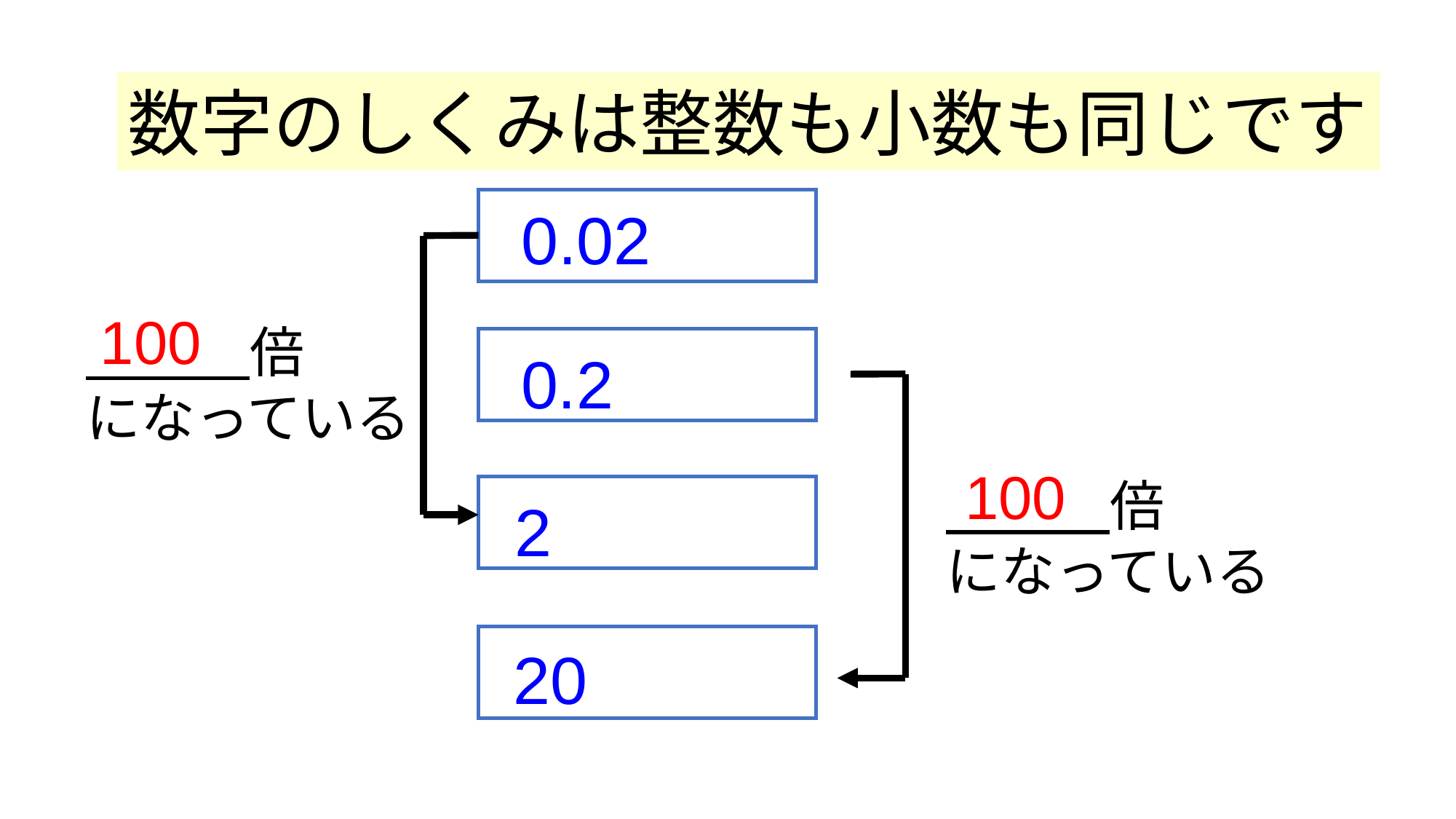

数字のしくみは整数も小数も同じです

0.02
100
　　　倍
になっている

0.2
100
　　　倍
になっている

2

20